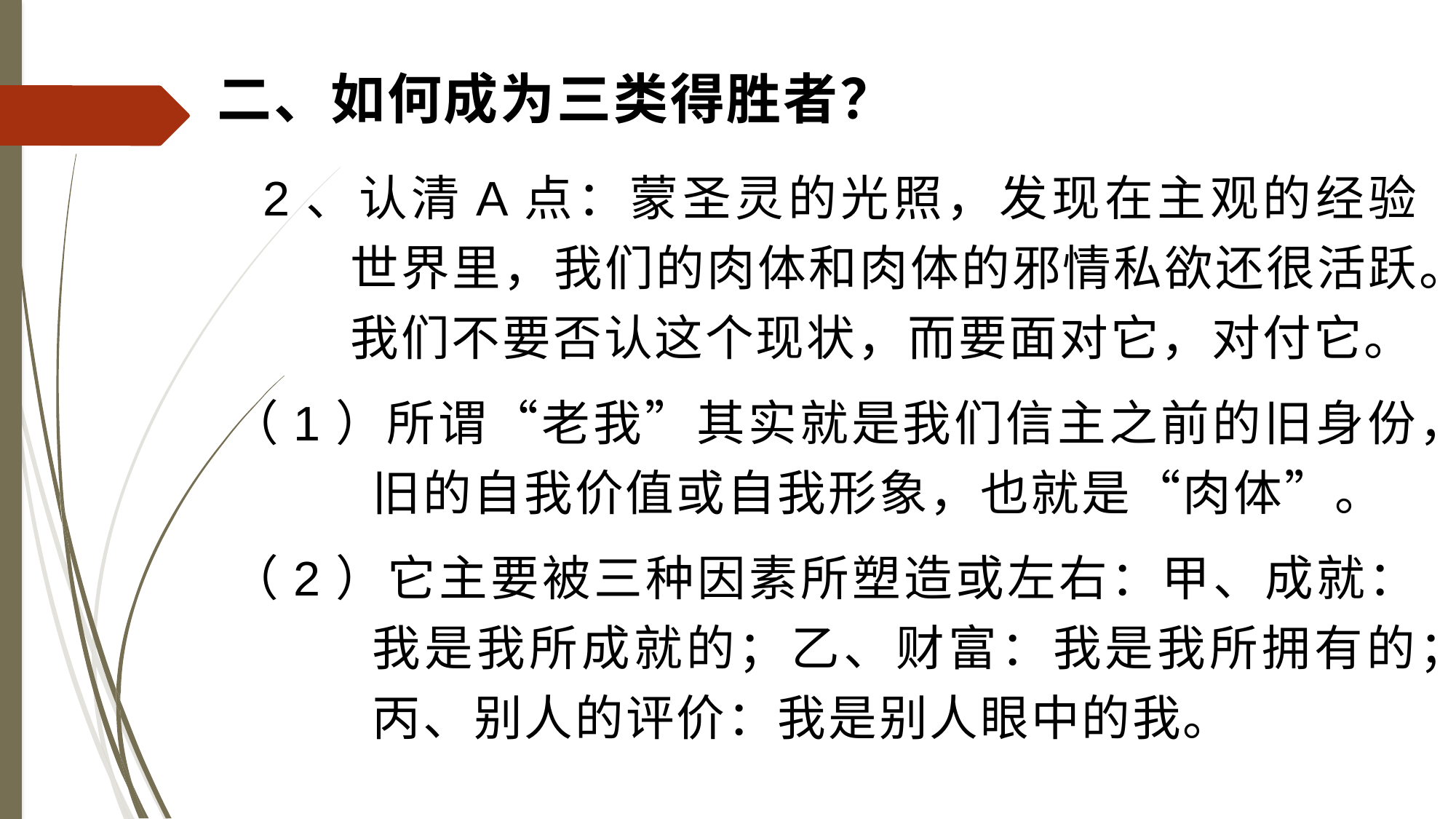

# 二、如何成为三类得胜者？
2、认清A点：蒙圣灵的光照，发现在主观的经验世界里，我们的肉体和肉体的邪情私欲还很活跃。我们不要否认这个现状，而要面对它，对付它。
（1）所谓“老我”其实就是我们信主之前的旧身份，旧的自我价值或自我形象，也就是“肉体”。
（2）它主要被三种因素所塑造或左右：甲、成就：我是我所成就的；乙、财富：我是我所拥有的；丙、别人的评价：我是别人眼中的我。